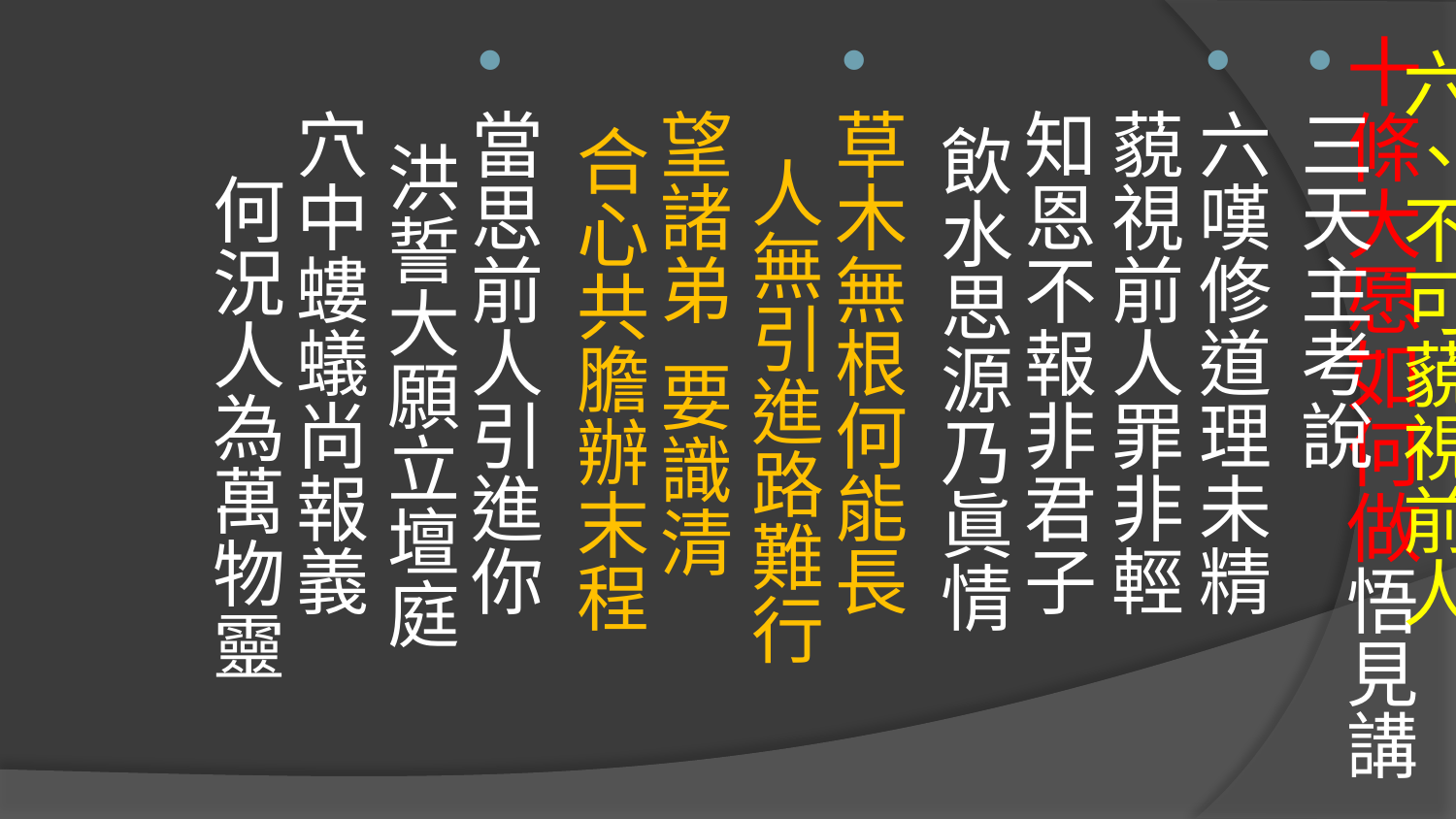

# 十條大愿如何做悟見講
六、不可藐視前人
三天主考說
六嘆修道理未精           藐視前人罪非輕　
知恩不報非君子            飲水思源乃眞情
草木無根何能長              人無引進路難行 
望諸弟  要識清              合心共膽辦末程
當思前人引進你             洪誓大願立壇庭 
穴中螻蟻尚報義               何況人為萬物靈